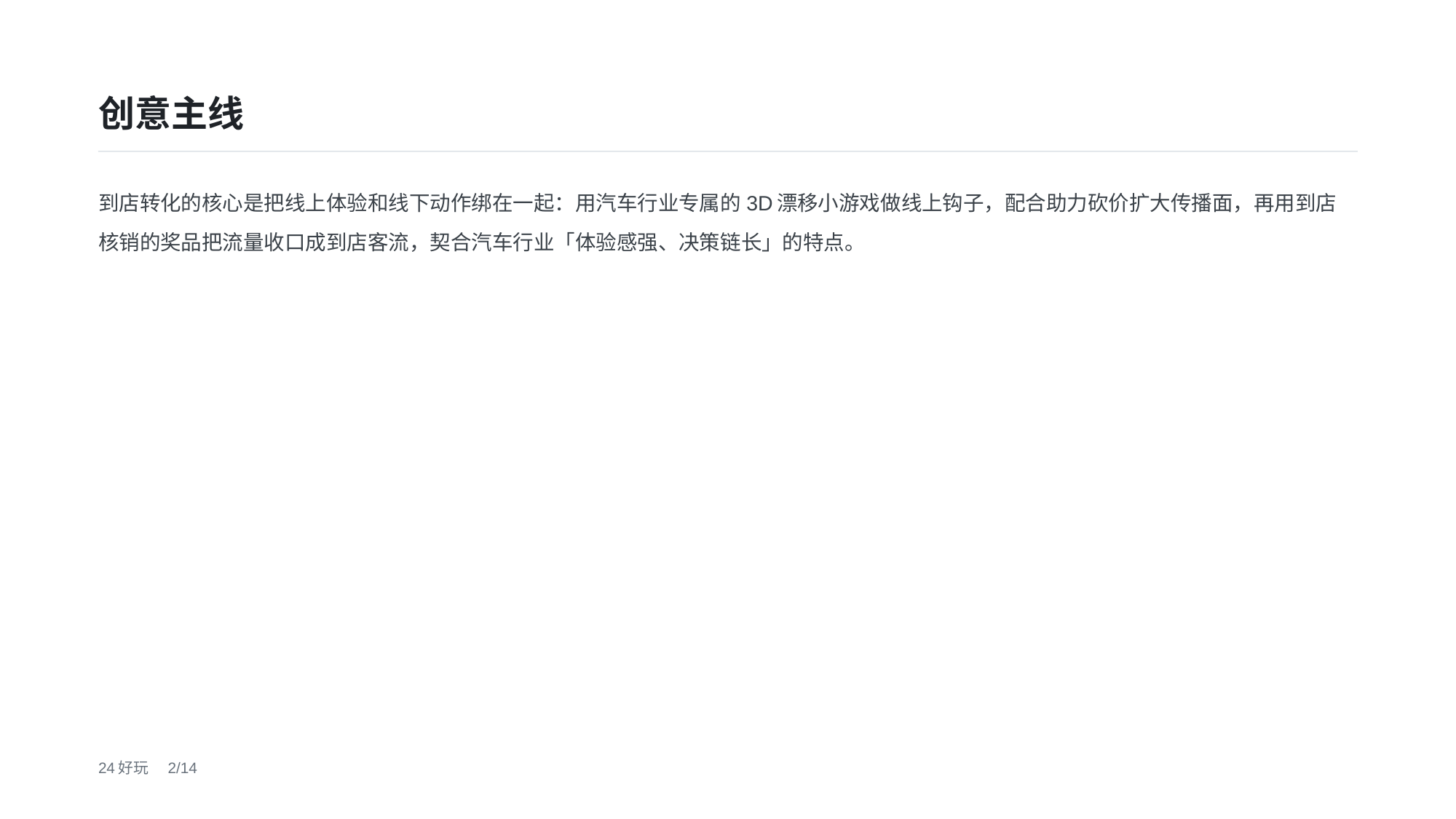

创意主线

到店转化的核心是把线上体验和线下动作绑在一起：用汽车行业专属的3D漂移小游戏做线上钩子，配合助力砍价扩大传播面，再用到店核销的奖品把流量收口成到店客流，契合汽车行业「体验感强、决策链长」的特点。
24好玩　2/14